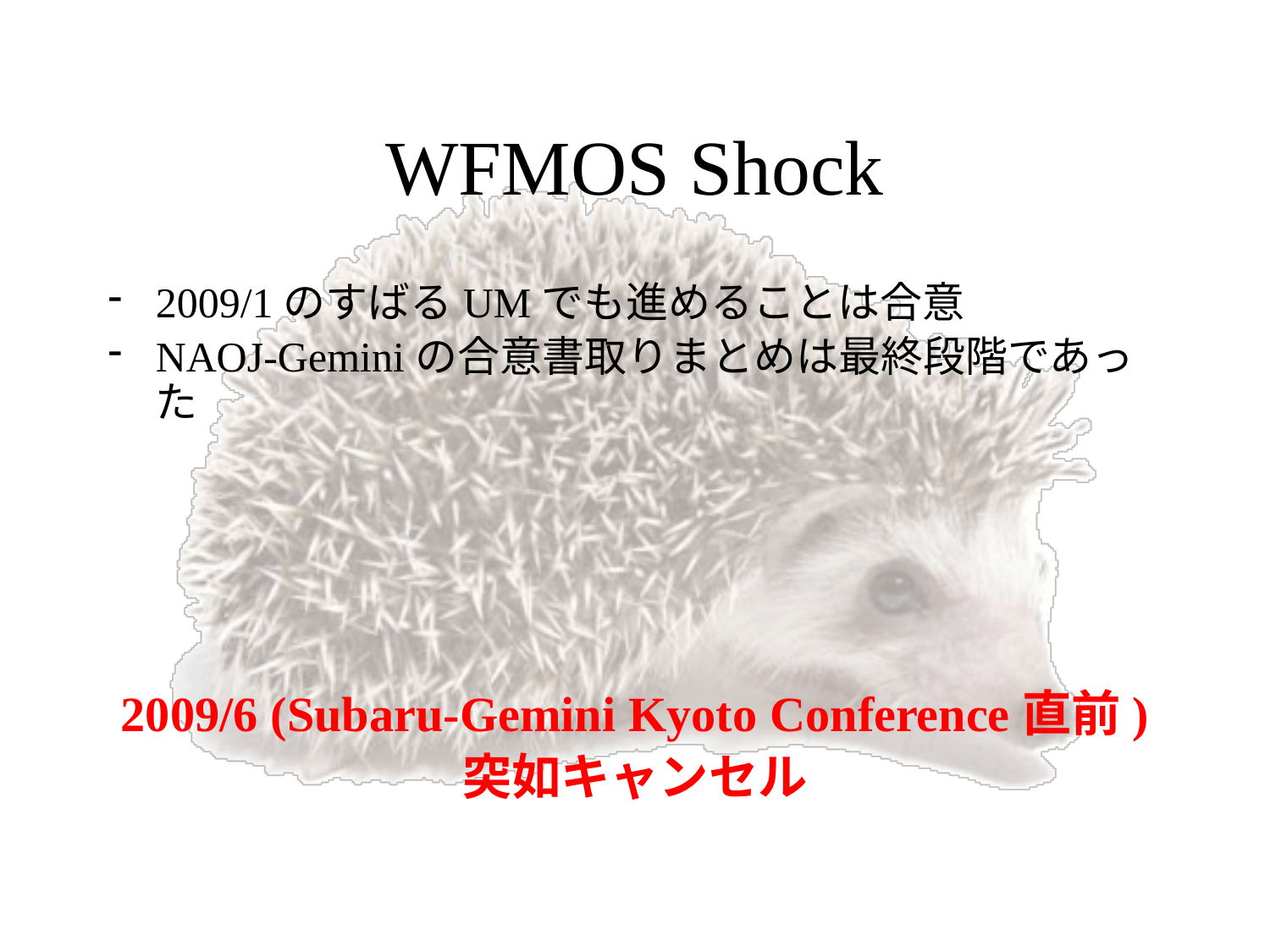

# WFMOS Shock
2009/1のすばるUMでも進めることは合意
NAOJ-Geminiの合意書取りまとめは最終段階であった

2009/6 (Subaru-Gemini Kyoto Conference直前)
突如キャンセル